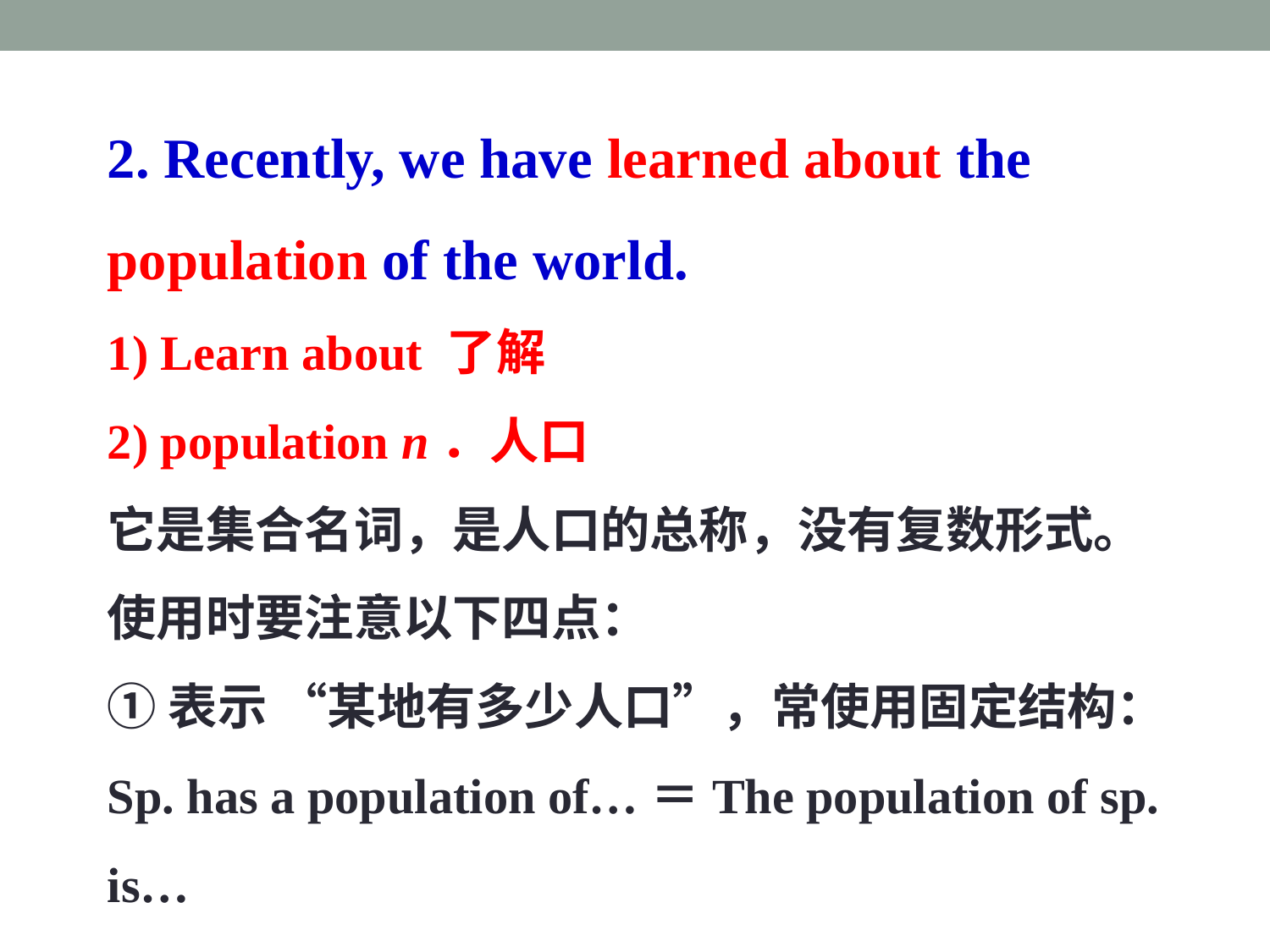

2. Recently, we have learned about the population of the world.
1) Learn about 了解
2) population n．人口
它是集合名词，是人口的总称，没有复数形式。使用时要注意以下四点：
①表示 “某地有多少人口”，常使用固定结构：
Sp. has a population of…＝The population of sp. is…